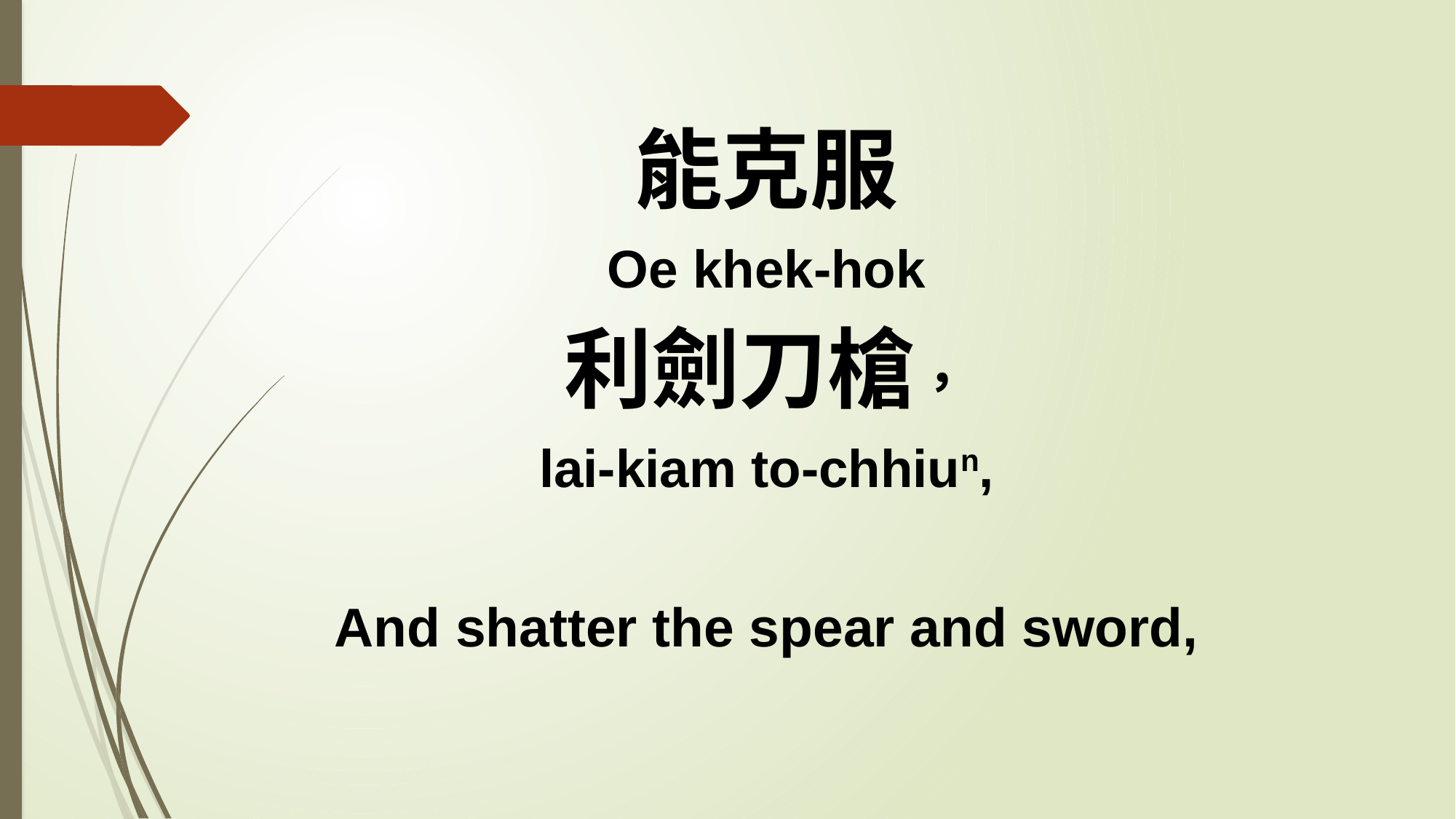

能克服
Oe khek-hok
利劍刀槍，
lai-kiam to-chhiun,

And shatter the spear and sword,